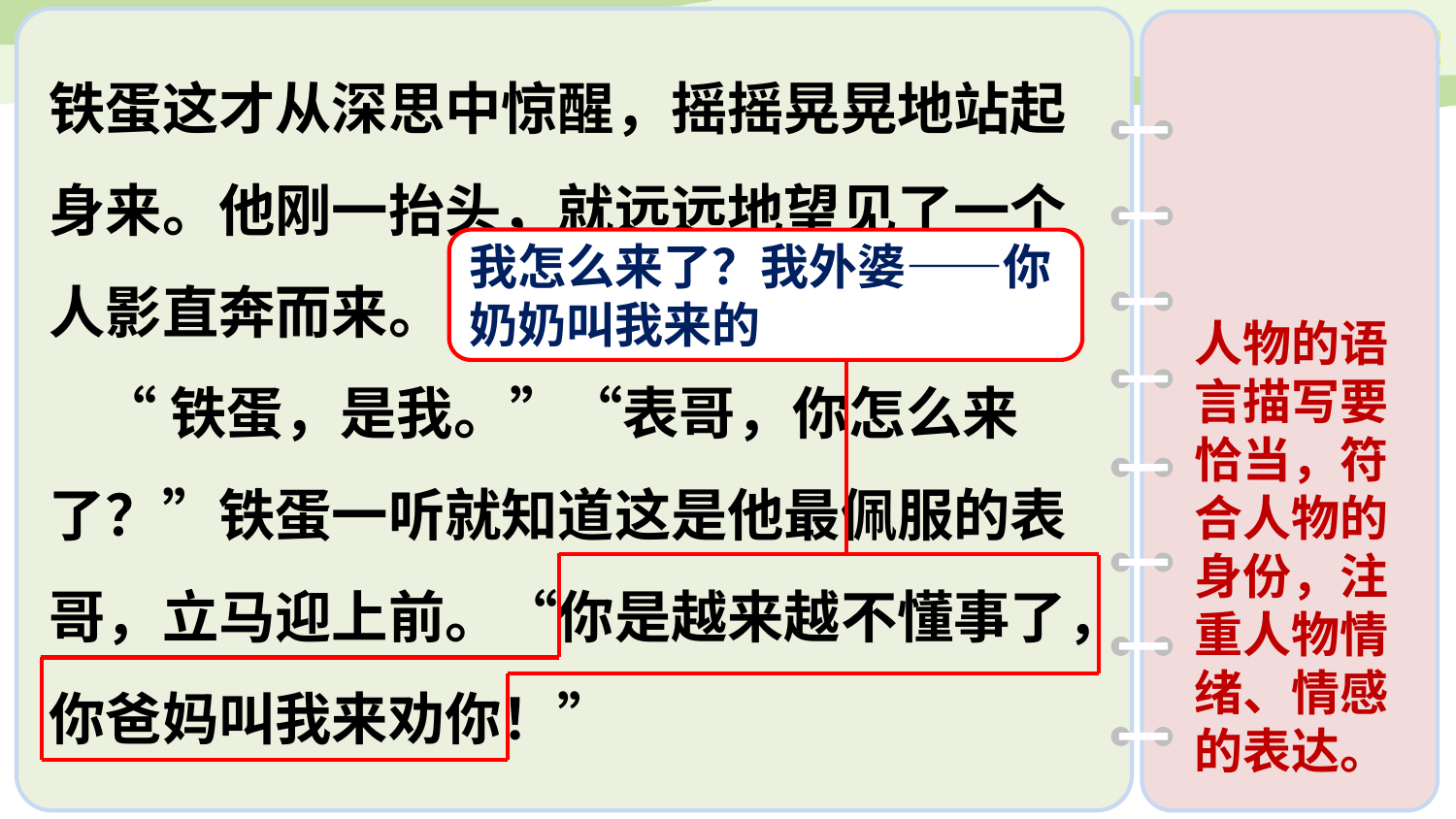

铁蛋这才从深思中惊醒，摇摇晃晃地站起身来。他刚一抬头，就远远地望见了一个人影直奔而来。
    “铁蛋，是我。”“表哥，你怎么来了？”铁蛋一听就知道这是他最佩服的表哥，立马迎上前。“你是越来越不懂事了，你爸妈叫我来劝你！”

我怎么来了？我外婆——你奶奶叫我来的
人物的语言描写要恰当，符合人物的身份，注重人物情绪、情感的表达。